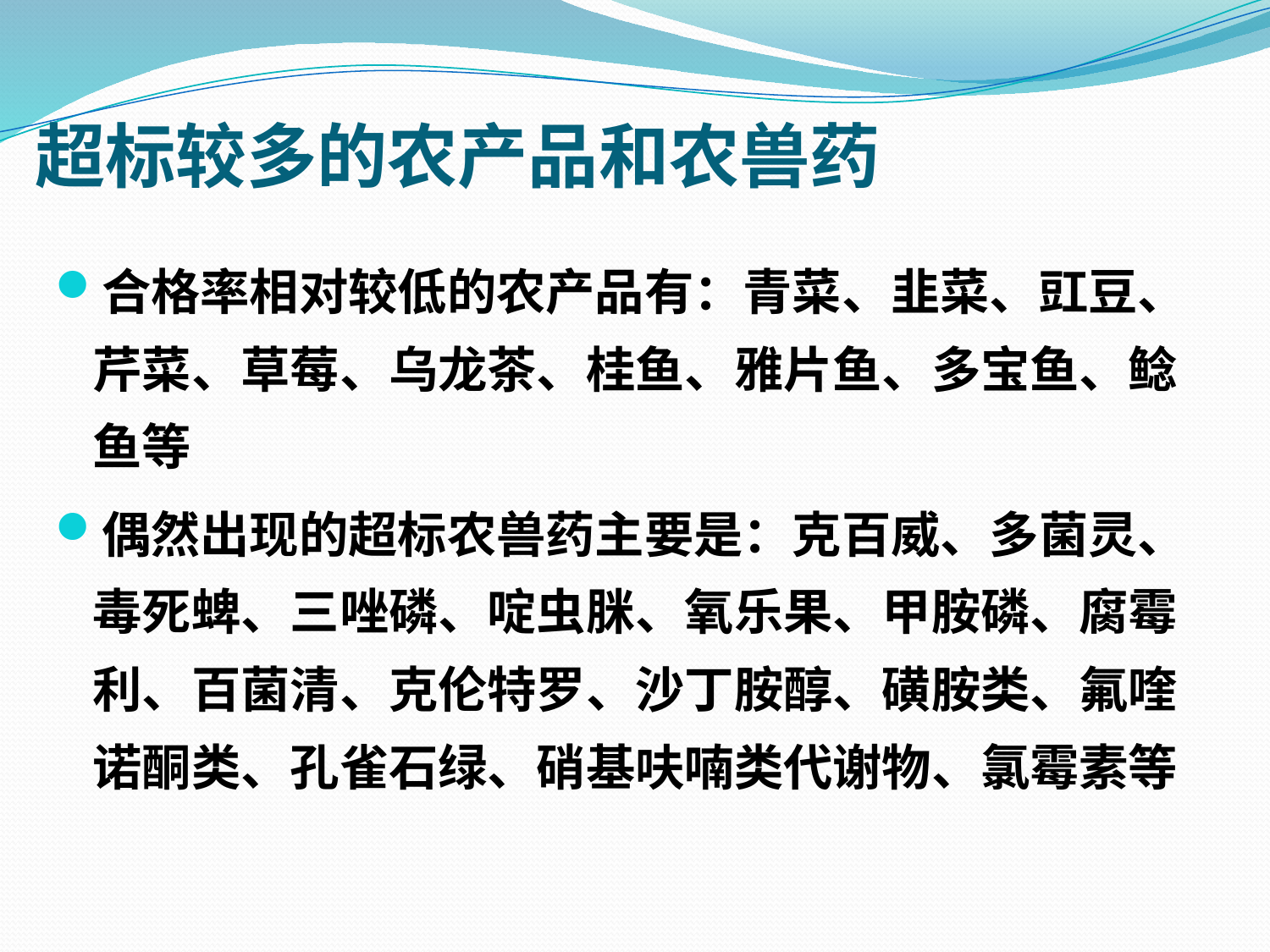

# 超标较多的农产品和农兽药
合格率相对较低的农产品有：青菜、韭菜、豇豆、芹菜、草莓、乌龙茶、桂鱼、雅片鱼、多宝鱼、鲶鱼等
偶然出现的超标农兽药主要是：克百威、多菌灵、毒死蜱、三唑磷、啶虫脒、氧乐果、甲胺磷、腐霉利、百菌清、克伦特罗、沙丁胺醇、磺胺类、氟喹诺酮类、孔雀石绿、硝基呋喃类代谢物、氯霉素等